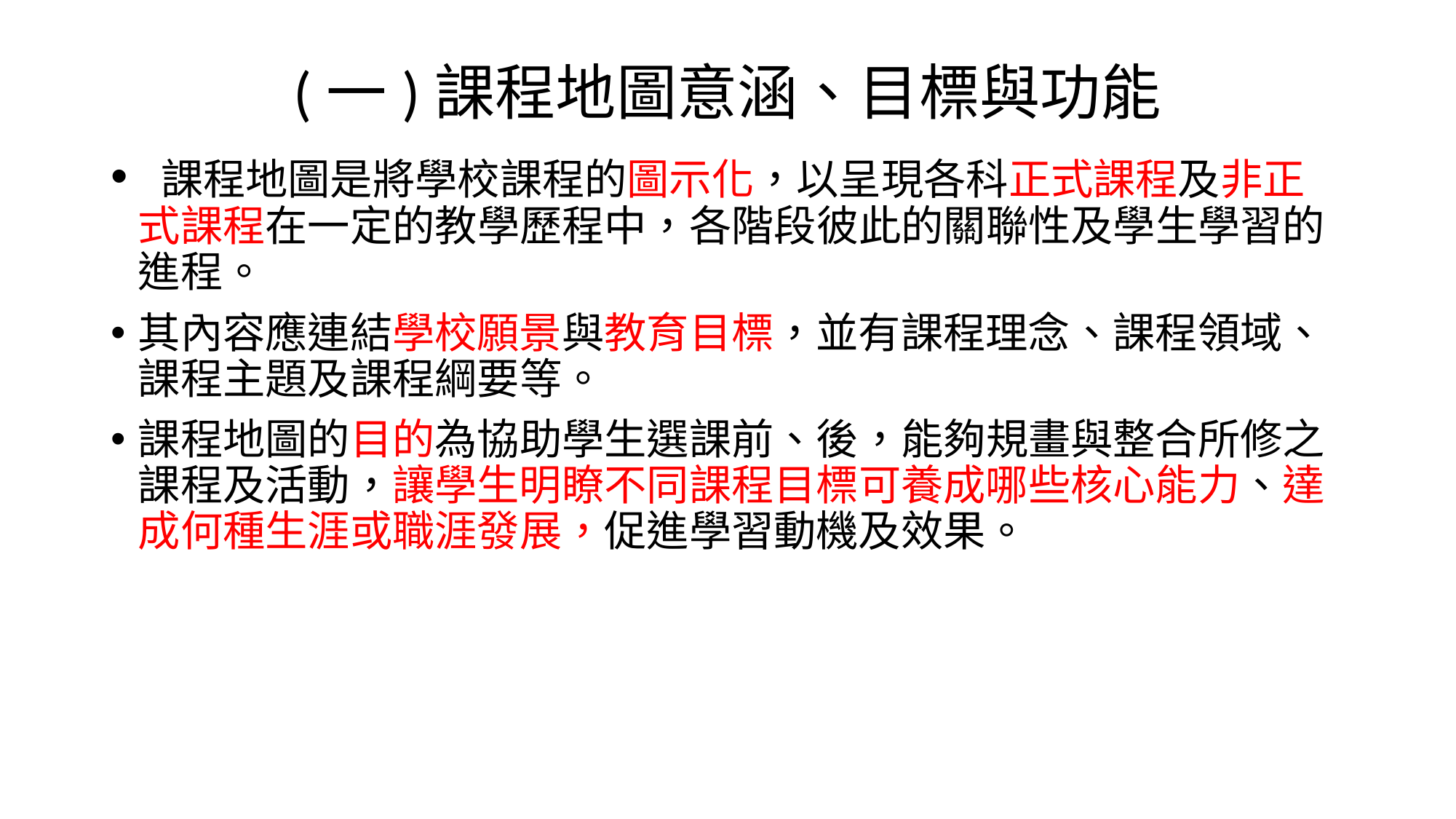

# (一)課程地圖意涵、目標與功能
 課程地圖是將學校課程的圖示化，以呈現各科正式課程及非正式課程在一定的教學歷程中，各階段彼此的關聯性及學生學習的進程。
其內容應連結學校願景與教育目標，並有課程理念、課程領域、課程主題及課程綱要等。
課程地圖的目的為協助學生選課前、後，能夠規畫與整合所修之課程及活動，讓學生明瞭不同課程目標可養成哪些核心能力、達成何種生涯或職涯發展，促進學習動機及效果。